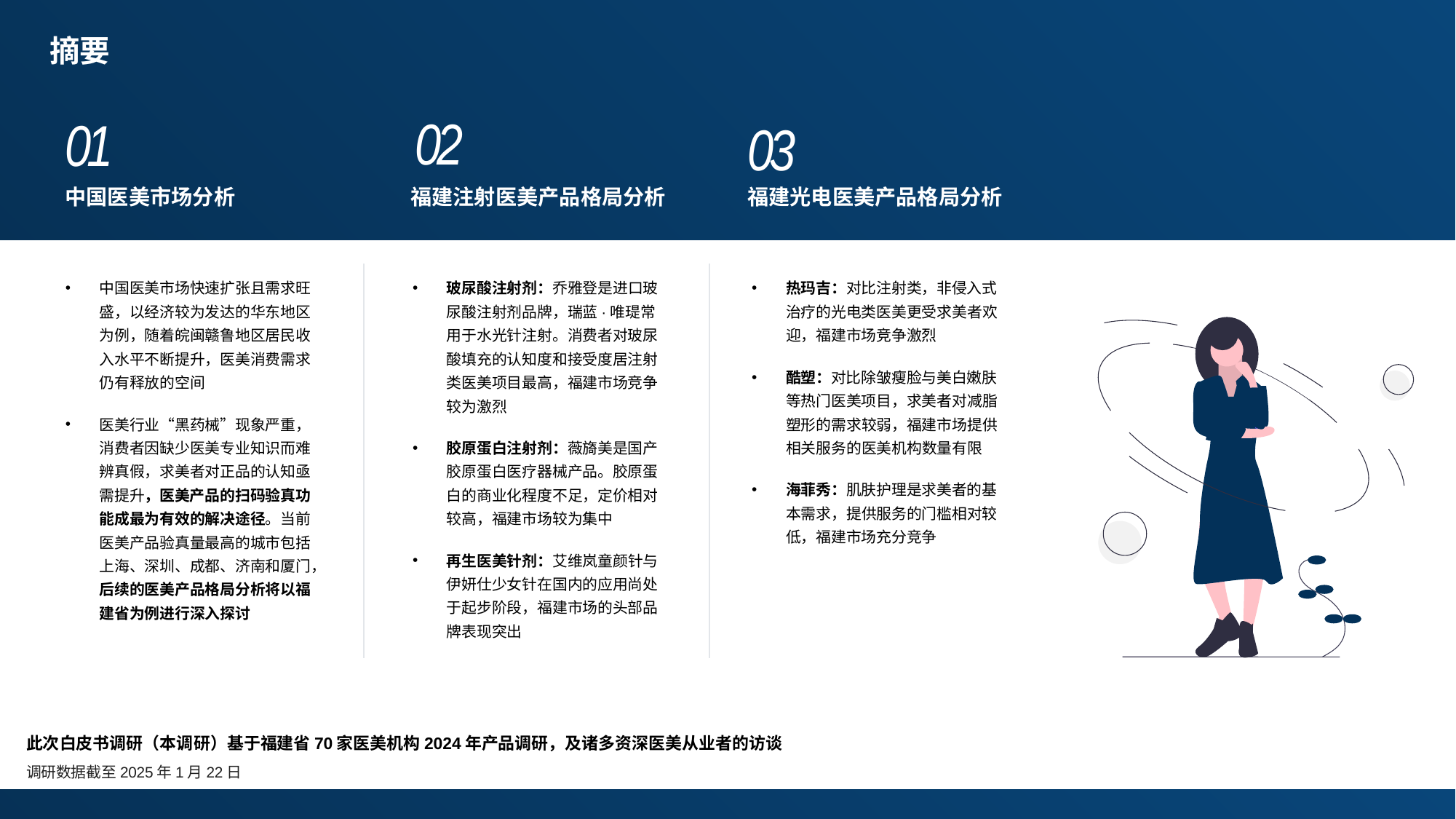

摘要
02
福建注射医美产品格局分析
01
中国医美市场分析
03
福建光电医美产品格局分析

中国医美市场快速扩张且需求旺盛，以经济较为发达的华东地区为例，随着皖闽赣鲁地区居民收入水平不断提升，医美消费需求仍有释放的空间
医美行业“黑药械”现象严重，消费者因缺少医美专业知识而难辨真假，求美者对正品的认知亟需提升，医美产品的扫码验真功能成最为有效的解决途径。当前医美产品验真量最高的城市包括上海、深圳、成都、济南和厦门，后续的医美产品格局分析将以福建省为例进行深入探讨
玻尿酸注射剂：乔雅登是进口玻尿酸注射剂品牌，瑞蓝·唯瑅常用于水光针注射。消费者对玻尿酸填充的认知度和接受度居注射类医美项目最高，福建市场竞争较为激烈
胶原蛋白注射剂：薇旖美是国产胶原蛋白医疗器械产品。胶原蛋白的商业化程度不足，定价相对较高，福建市场较为集中
再生医美针剂：艾维岚童颜针与伊妍仕少女针在国内的应用尚处于起步阶段，福建市场的头部品牌表现突出
热玛吉：对比注射类，非侵入式治疗的光电类医美更受求美者欢迎，福建市场竞争激烈
酷塑：对比除皱瘦脸与美白嫩肤等热门医美项目，求美者对减脂塑形的需求较弱，福建市场提供相关服务的医美机构数量有限
海菲秀：肌肤护理是求美者的基本需求，提供服务的门槛相对较低，福建市场充分竞争

此次白皮书调研（本调研）基于福建省70家医美机构2024年产品调研，及诸多资深医美从业者的访谈
调研数据截至2025年1月22日